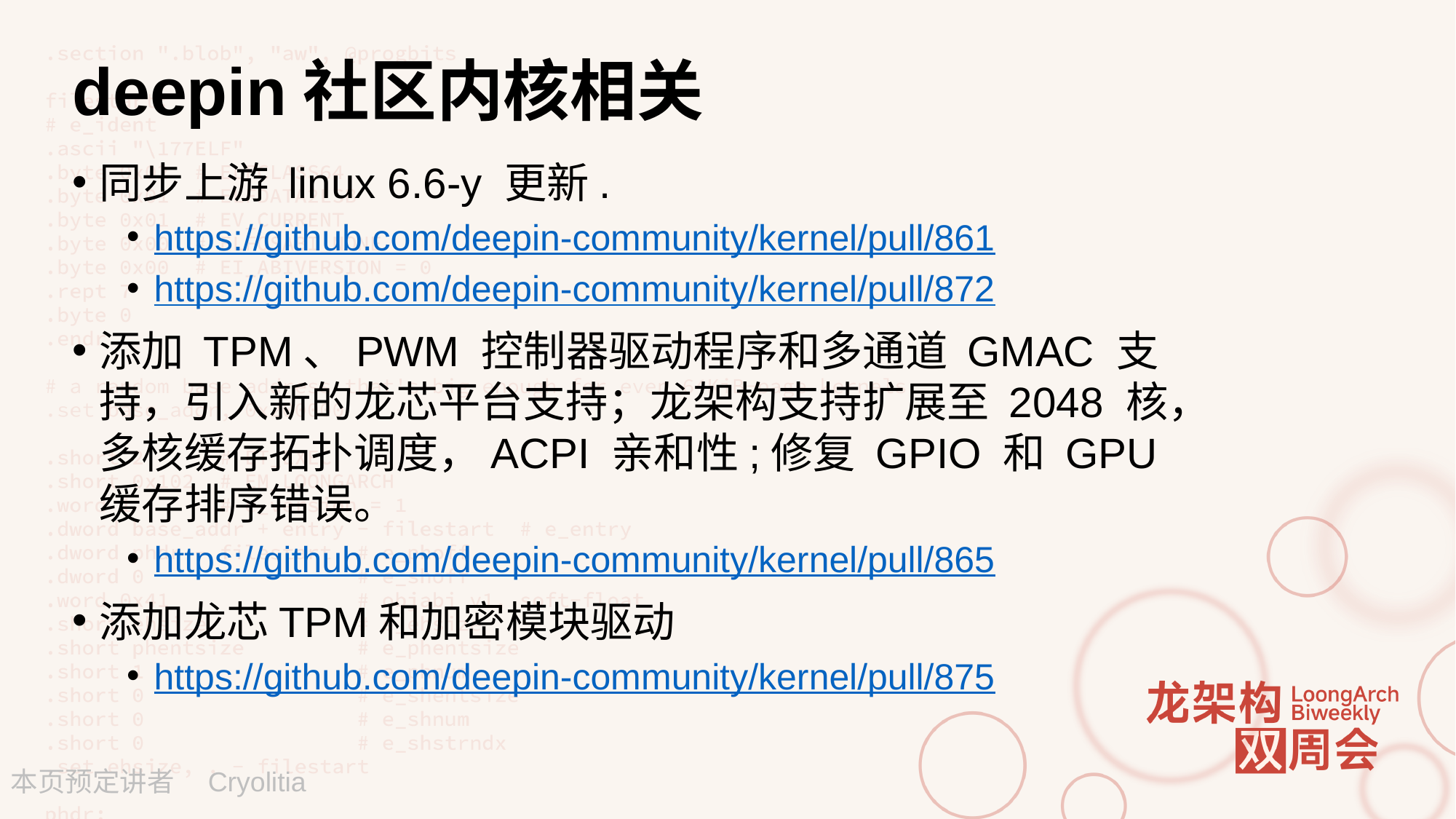

# deepin社区内核相关
同步上游 linux 6.6-y 更新.
https://github.com/deepin-community/kernel/pull/861
https://github.com/deepin-community/kernel/pull/872
添加 TPM、PWM 控制器驱动程序和多通道 GMAC 支持，引入新的龙芯平台支持；龙架构支持扩展至 2048 核，多核缓存拓扑调度，ACPI 亲和性;修复 GPIO 和 GPU 缓存排序错误。
https://github.com/deepin-community/kernel/pull/865
添加龙芯TPM和加密模块驱动
https://github.com/deepin-community/kernel/pull/875
Cryolitia